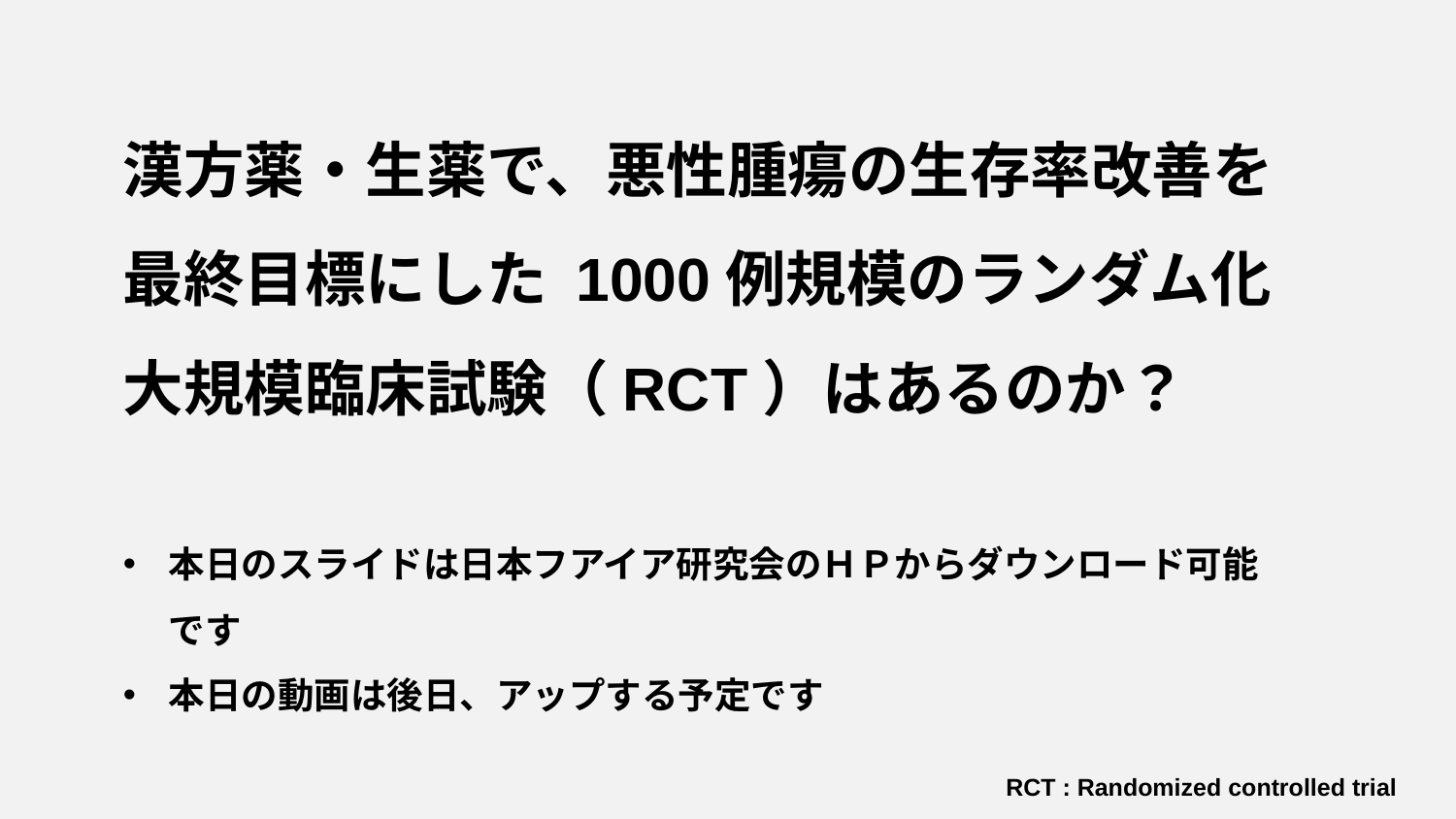

漢方薬・生薬で、悪性腫瘍の生存率改善を最終目標にした 1000例規模のランダム化大規模臨床試験（RCT）はあるのか？
本日のスライドは日本フアイア研究会のＨＰからダウンロード可能です
本日の動画は後日、アップする予定です
RCT : Randomized controlled trial